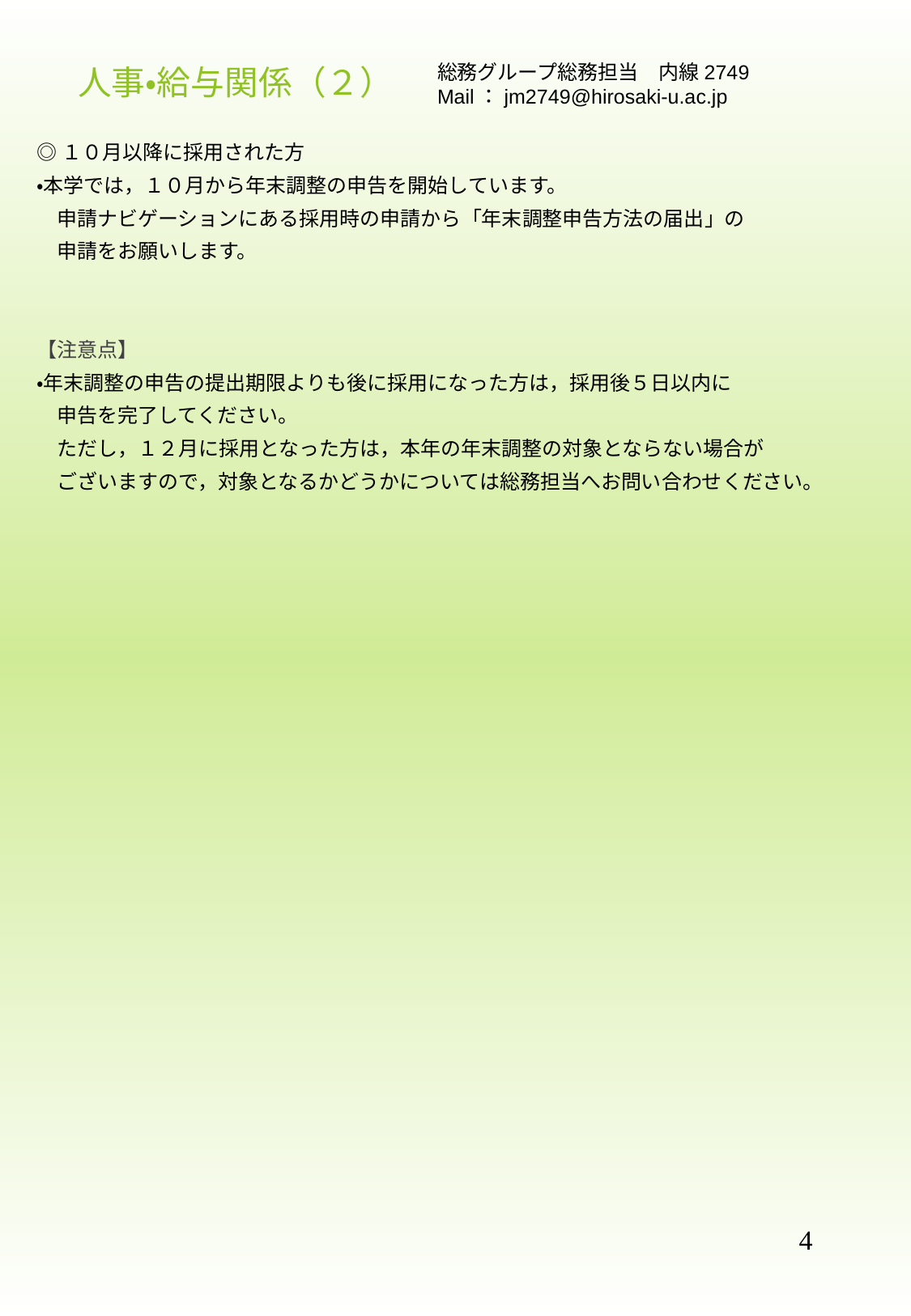

総務グループ総務担当　内線2749
Mail：jm2749@hirosaki-u.ac.jp

# 人事・給与関係（２）
◎１０月以降に採用された方
・本学では，１０月から年末調整の申告を開始しています。
　申請ナビゲーションにある採用時の申請から「年末調整申告方法の届出」の
　申請をお願いします。

【注意点】
・年末調整の申告の提出期限よりも後に採用になった方は，採用後５日以内に
　申告を完了してください。
　ただし，１２月に採用となった方は，本年の年末調整の対象とならない場合が
　ございますので，対象となるかどうかについては総務担当へお問い合わせください。

4